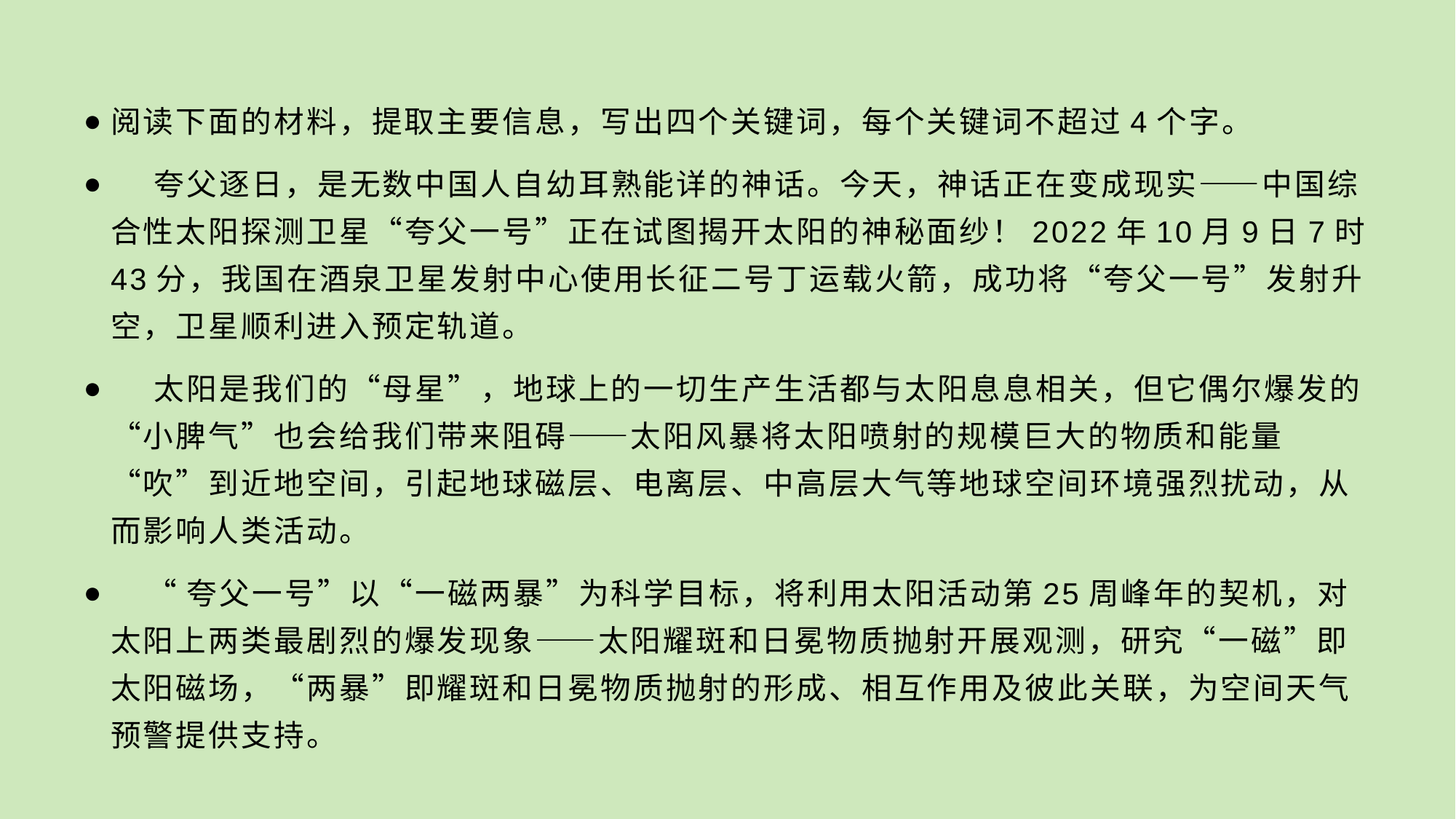

阅读下面的材料，提取主要信息，写出四个关键词，每个关键词不超过4个字。
    夸父逐日，是无数中国人自幼耳熟能详的神话。今天，神话正在变成现实——中国综合性太阳探测卫星“夸父一号”正在试图揭开太阳的神秘面纱！2022年10月9日7时43分，我国在酒泉卫星发射中心使用长征二号丁运载火箭，成功将“夸父一号”发射升空，卫星顺利进入预定轨道。
    太阳是我们的“母星”，地球上的一切生产生活都与太阳息息相关，但它偶尔爆发的“小脾气”也会给我们带来阻碍——太阳风暴将太阳喷射的规模巨大的物质和能量“吹”到近地空间，引起地球磁层、电离层、中高层大气等地球空间环境强烈扰动，从而影响人类活动。
    “夸父一号”以“一磁两暴”为科学目标，将利用太阳活动第25周峰年的契机，对太阳上两类最剧烈的爆发现象——太阳耀斑和日冕物质抛射开展观测，研究“一磁”即太阳磁场，“两暴”即耀斑和日冕物质抛射的形成、相互作用及彼此关联，为空间天气预警提供支持。